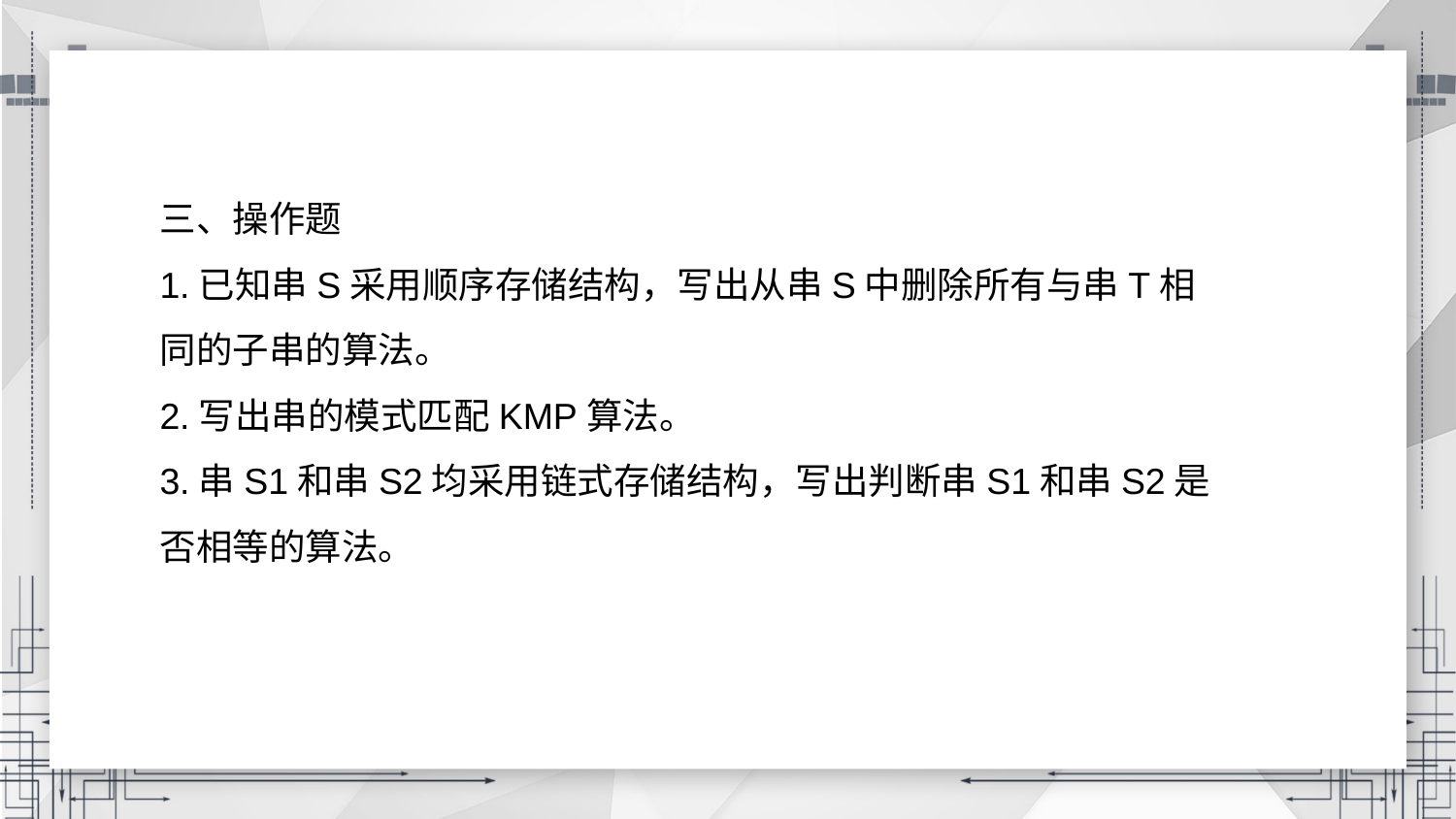

三、操作题
1.已知串S采用顺序存储结构，写出从串S中删除所有与串T相同的子串的算法。
2.写出串的模式匹配KMP算法。
3.串S1和串S2均采用链式存储结构，写出判断串S1和串S2是否相等的算法。